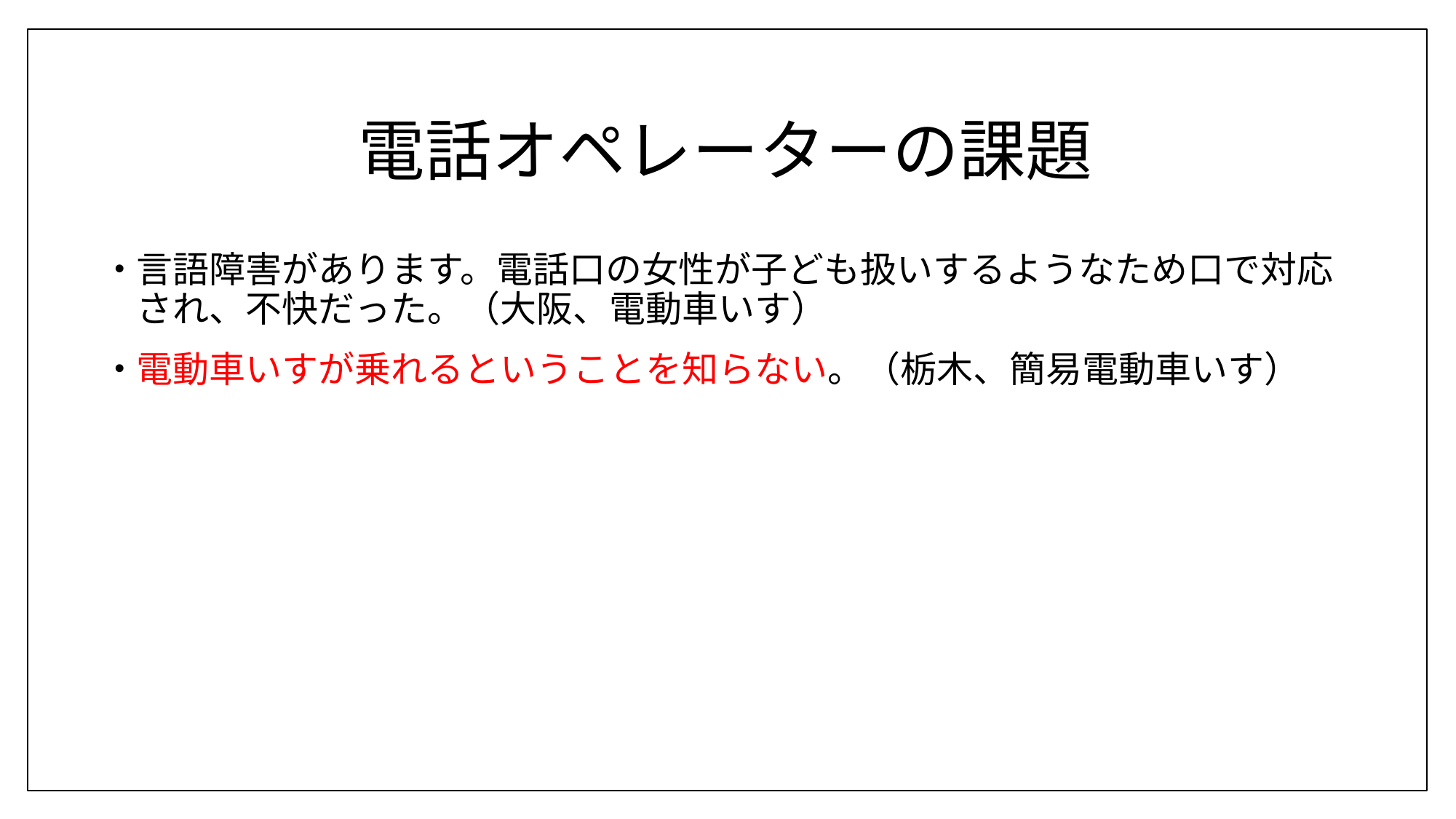

# 電話オペレーターの課題
言語障害があります。電話口の女性が子ども扱いするようなため口で対応され、不快だった。（大阪、電動車いす）
電動車いすが乗れるということを知らない。（栃木、簡易電動車いす）